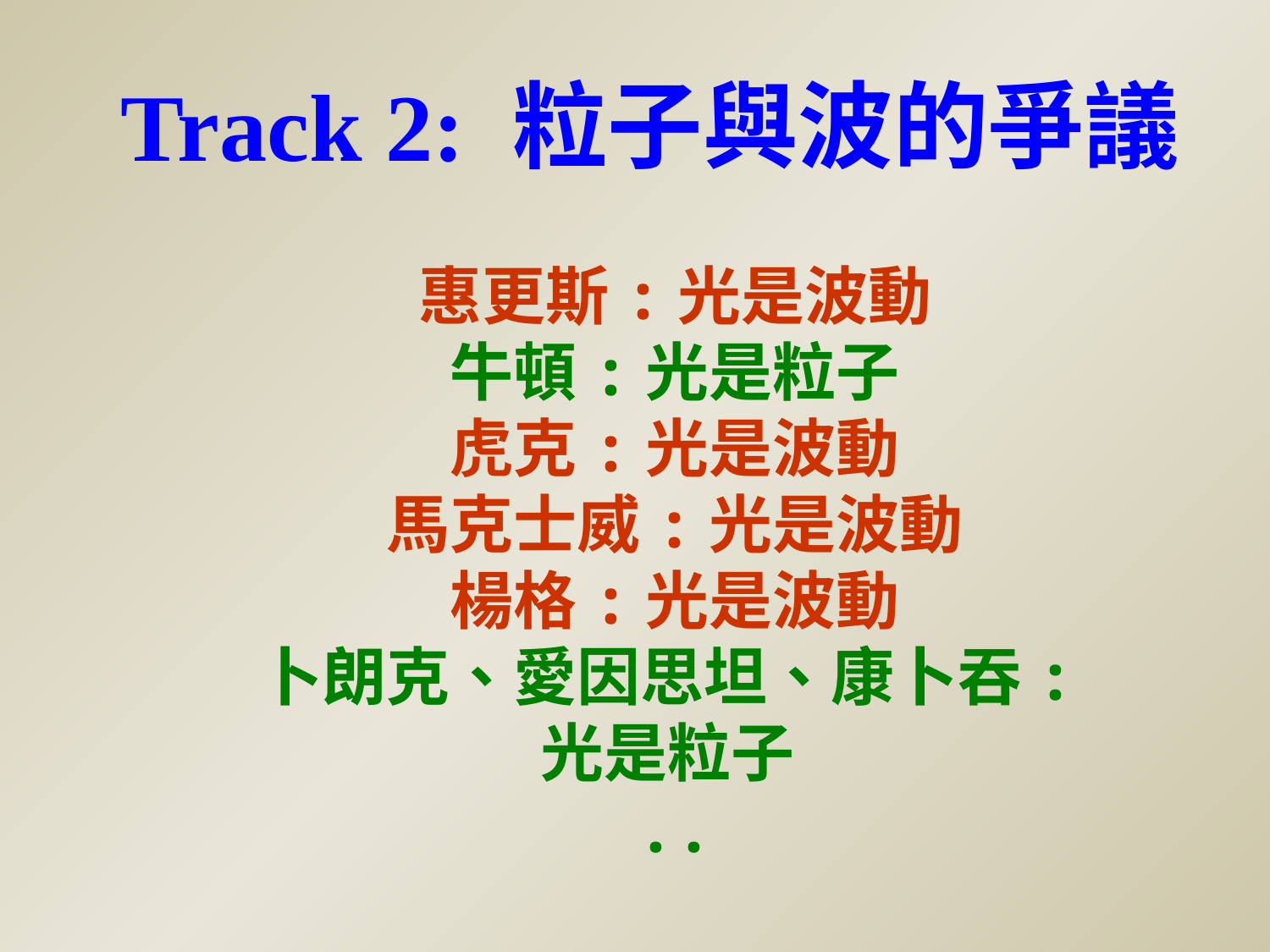

Track 2: 粒子與波的爭議
惠更斯:光是波動
牛頓:光是粒子
虎克:光是波動
馬克士威:光是波動
楊格:光是波動
卜朗克、愛因思坦、康卜吞:光是粒子
..